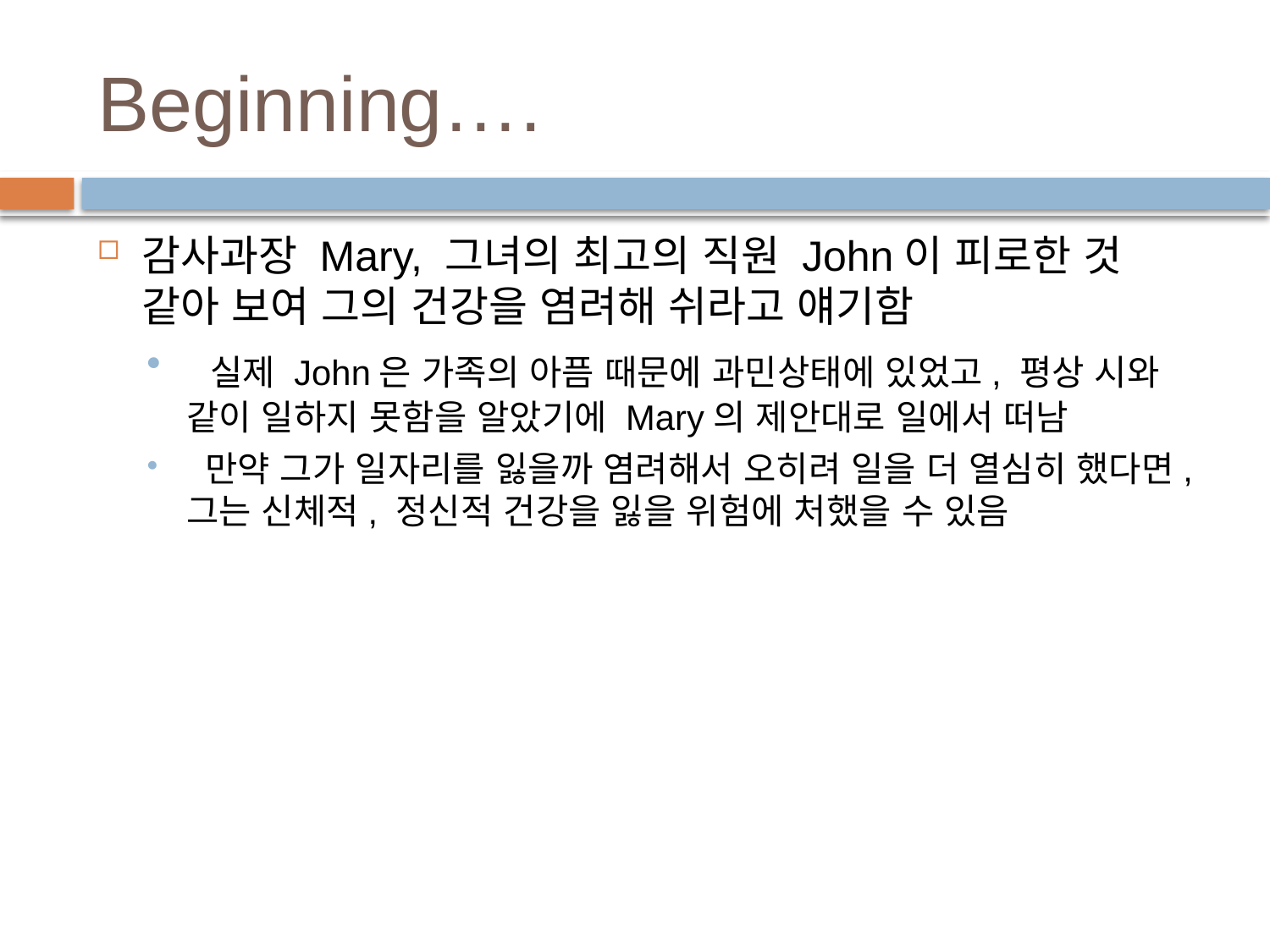

# Beginning….
감사과장 Mary, 그녀의 최고의 직원 John이 피로한 것 같아 보여 그의 건강을 염려해 쉬라고 얘기함
 실제 John은 가족의 아픔 때문에 과민상태에 있었고, 평상 시와 같이 일하지 못함을 알았기에 Mary의 제안대로 일에서 떠남
 만약 그가 일자리를 잃을까 염려해서 오히려 일을 더 열심히 했다면, 그는 신체적, 정신적 건강을 잃을 위험에 처했을 수 있음